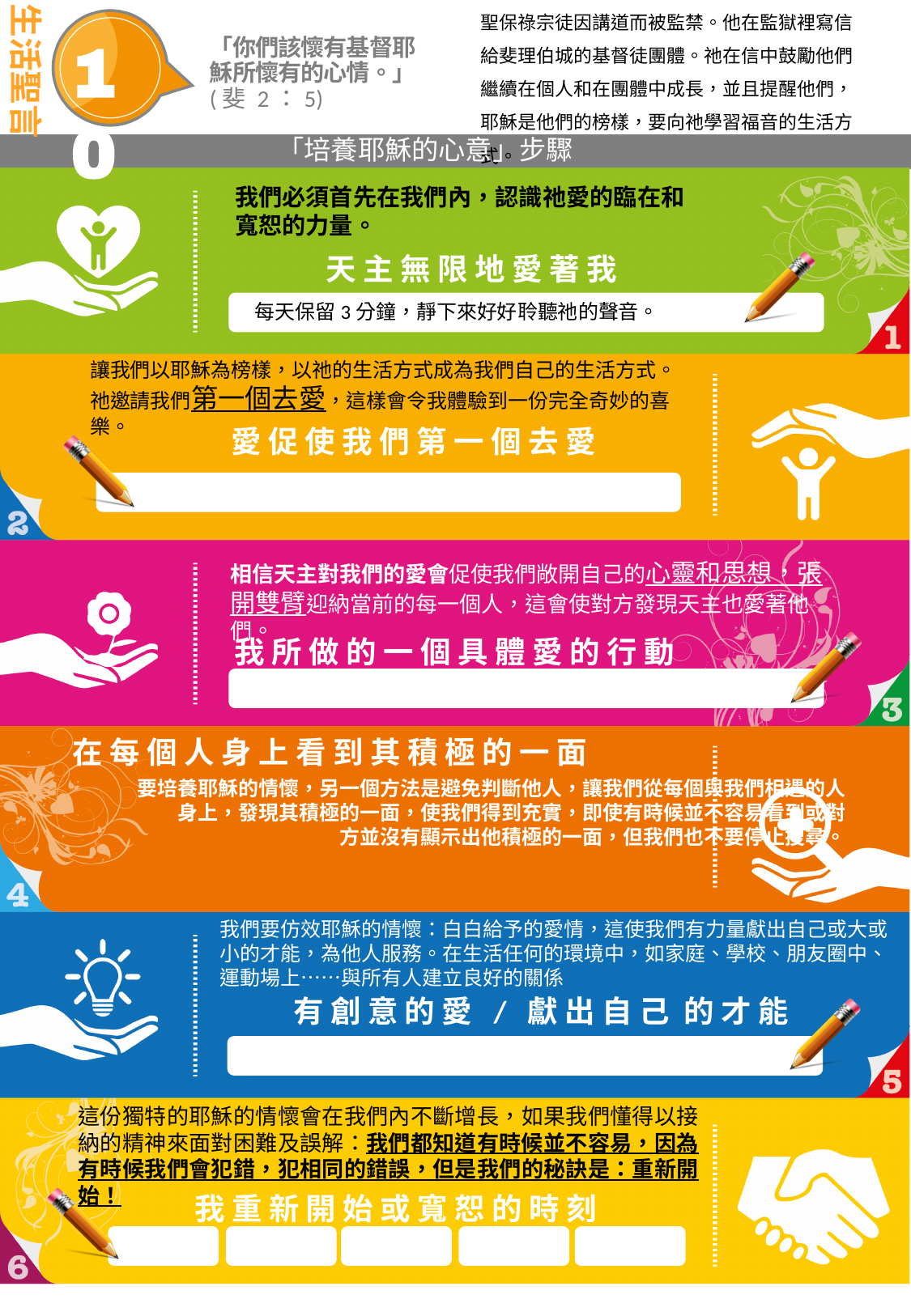

聖保祿宗徒因講道而被監禁。他在監獄裡寫信給斐理伯城的基督徒團體。祂在信中鼓勵他們繼續在個人和在團體中成長，並且提醒他們，耶穌是他們的榜樣，要向祂學習福音的生活方式。
生活聖言
10

「你們該懷有基督耶穌所懷有的心情。」 (斐 2：5)

「培養耶穌的心意」步驟
我們必須首先在我們內，認識祂愛的臨在和寬恕的力量。
天 主 無 限 地 愛 著 我

每天保留3分鐘，靜下來好好聆聽祂的聲音。
讓我們以耶穌為榜樣，以祂的生活方式成為我們自己的生活方式。祂邀請我們第一個去愛，這樣會令我體驗到一份完全奇妙的喜樂。
愛 促 使 我 們 第 一 個 去 愛

相信天主對我們的愛會促使我們敞開自己的心靈和思想，張開雙臂迎納當前的每一個人，這會使對方發現天主也愛著他們。
我 所 做 的 一 個 具 體 愛 的 行 動

在 每 個 人 身 上 看 到 其 積 極 的 一 面
要培養耶穌的情懷，另一個方法是避免判斷他人，讓我們從每個與我們相遇的人身上，發現其積極的一面，使我們得到充實，即使有時候並不容易看到或對方並沒有顯示出他積極的一面，但我們也不要停止搜尋。
我們要仿效耶穌的情懷：白白給予的愛情，這使我們有力量獻出自己或大或小的才能，為他人服務。在生活任何的環境中，如家庭、學校、朋友圈中、運動場上……與所有人建立良好的關係
有 創 意 的 愛  /  獻 出 自 己  的 才 能

這份獨特的耶穌的情懷會在我們內不斷增長，如果我們懂得以接納的精神來面對困難及誤解：我們都知道有時候並不容易，因為有時候我們會犯錯，犯相同的錯誤，但是我們的秘訣是：重新開始！
我 重 新 開 始 或 寬 恕 的 時 刻